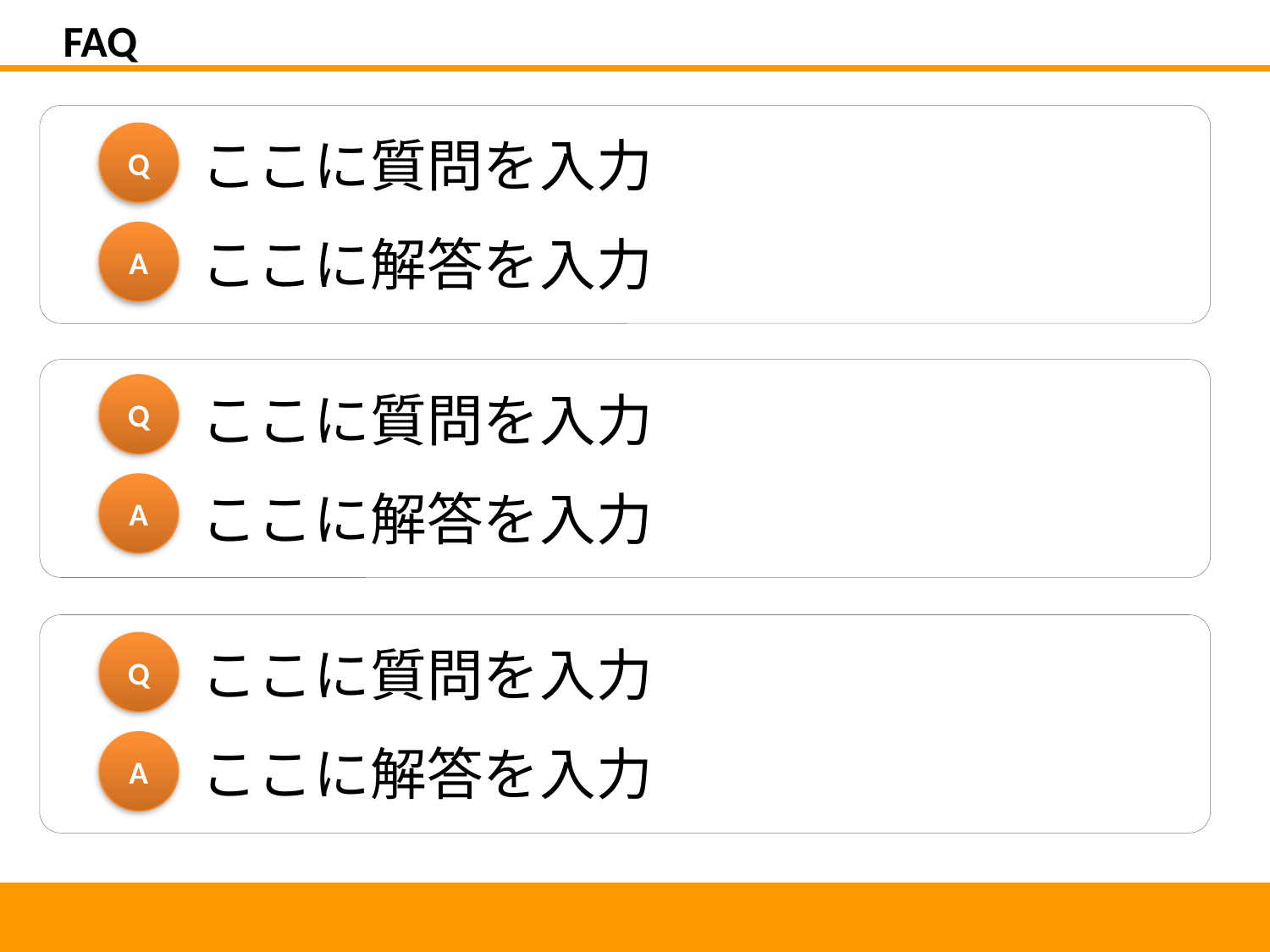

FAQ

ここに質問を入力
Q
ここに解答を入力
A

ここに質問を入力
Q
ここに解答を入力
A

ここに質問を入力
Q
ここに解答を入力
A